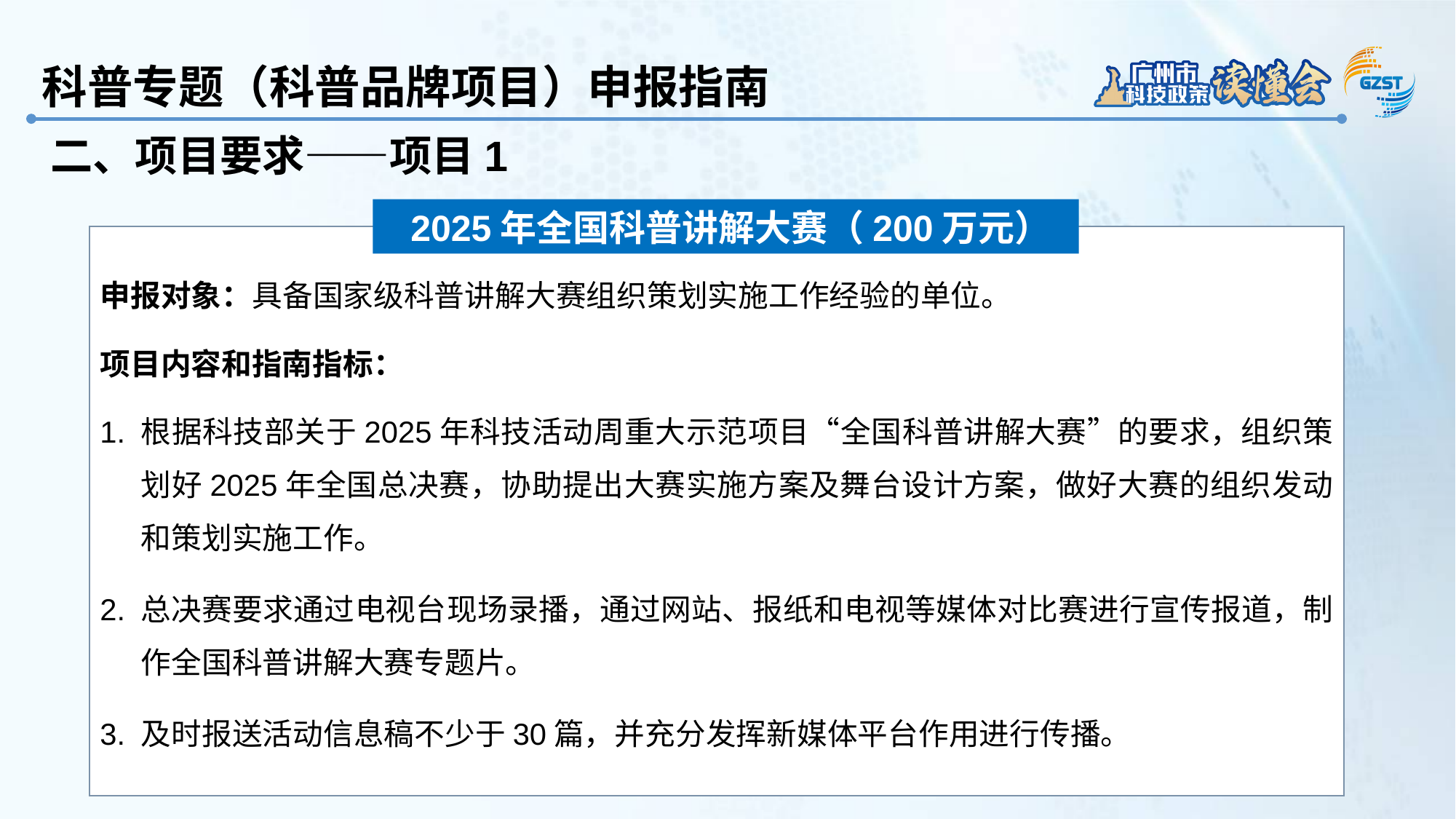

科普专题（科普品牌项目）申报指南
二、项目要求——项目1
 2025年全国科普讲解大赛（200万元）

申报对象：具备国家级科普讲解大赛组织策划实施工作经验的单位。
项目内容和指南指标：
根据科技部关于2025年科技活动周重大示范项目“全国科普讲解大赛”的要求，组织策划好2025年全国总决赛，协助提出大赛实施方案及舞台设计方案，做好大赛的组织发动和策划实施工作。
总决赛要求通过电视台现场录播，通过网站、报纸和电视等媒体对比赛进行宣传报道，制作全国科普讲解大赛专题片。
及时报送活动信息稿不少于30篇，并充分发挥新媒体平台作用进行传播。